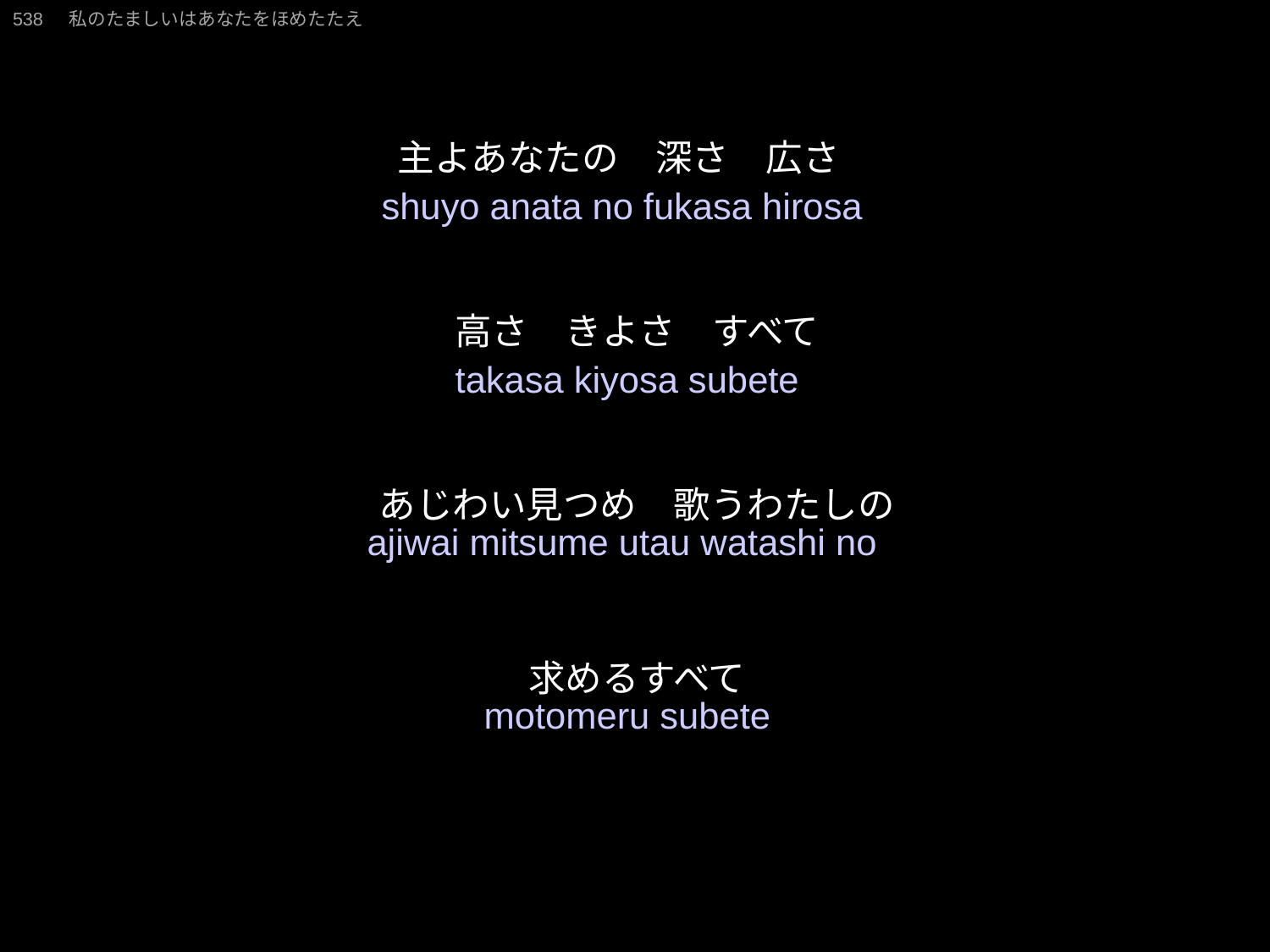

210822_yoshiya.pp.ppt
わたしのたましいはあなたをほめたたえ
538　私のたましいはあなたをほめたたえ
★W
★４
主よあなたの　深さ　広さ

高さ　きよさ　すべて

あじわい見つめ　歌うわたしの

求めるすべて
shuyo anata no fukasa hirosa

takasa kiyosa subete
ajiwai mitsume utau watashi no

motomeru subete